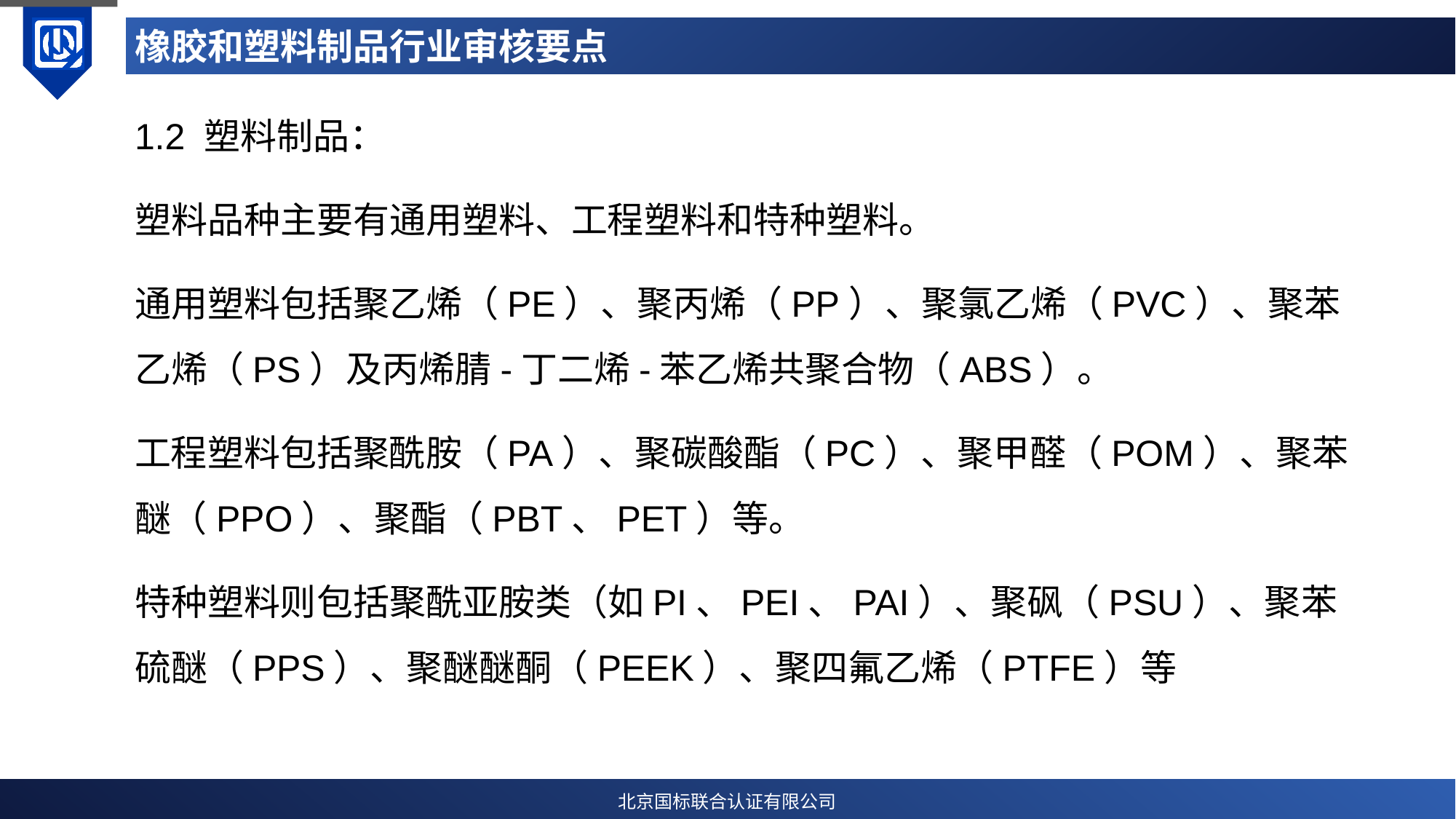

# 橡胶和塑料制品行业审核要点
1.2 塑料制品：
塑料品种主要有通用塑料、工程塑料和特种塑料。
通用塑料包括聚乙烯（PE）、聚丙烯（PP）、聚氯乙烯（PVC）、聚苯乙烯（PS）及丙烯腈-丁二烯-苯乙烯共聚合物（ABS）。
工程塑料包括聚酰胺（PA）、聚碳酸酯（PC）、聚甲醛（POM）、聚苯醚（PPO）、聚酯（PBT、PET）等。
特种塑料则包括聚酰亚胺类（如PI、PEI、PAI）、聚砜（PSU）、聚苯硫醚（PPS）、聚醚醚酮（PEEK）、聚四氟乙烯（PTFE）等